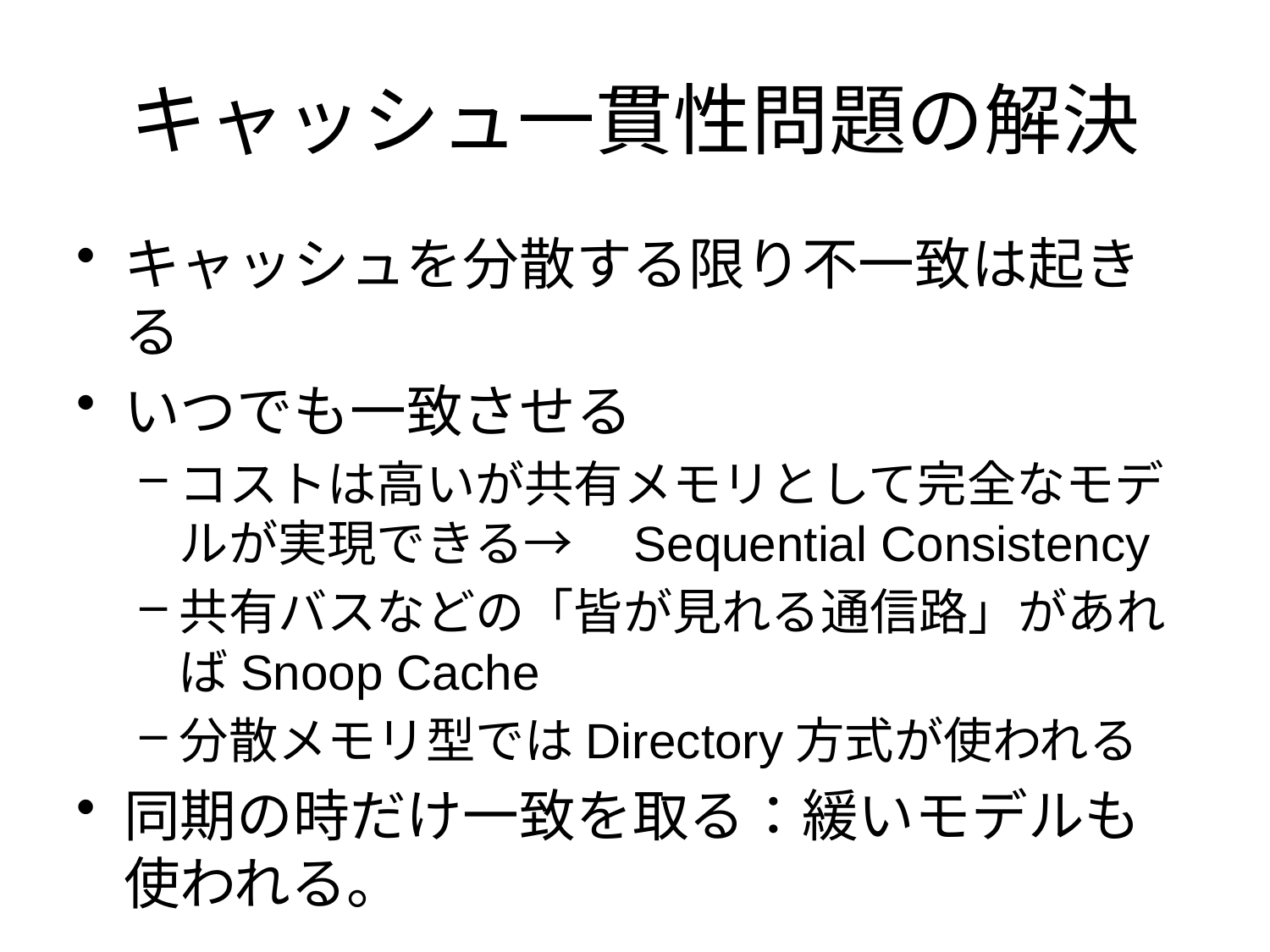

# キャッシュ一貫性問題の解決
キャッシュを分散する限り不一致は起きる
いつでも一致させる
コストは高いが共有メモリとして完全なモデルが実現できる→　Sequential Consistency
共有バスなどの「皆が見れる通信路」があればSnoop Cache
分散メモリ型ではDirectory方式が使われる
同期の時だけ一致を取る：緩いモデルも使われる。